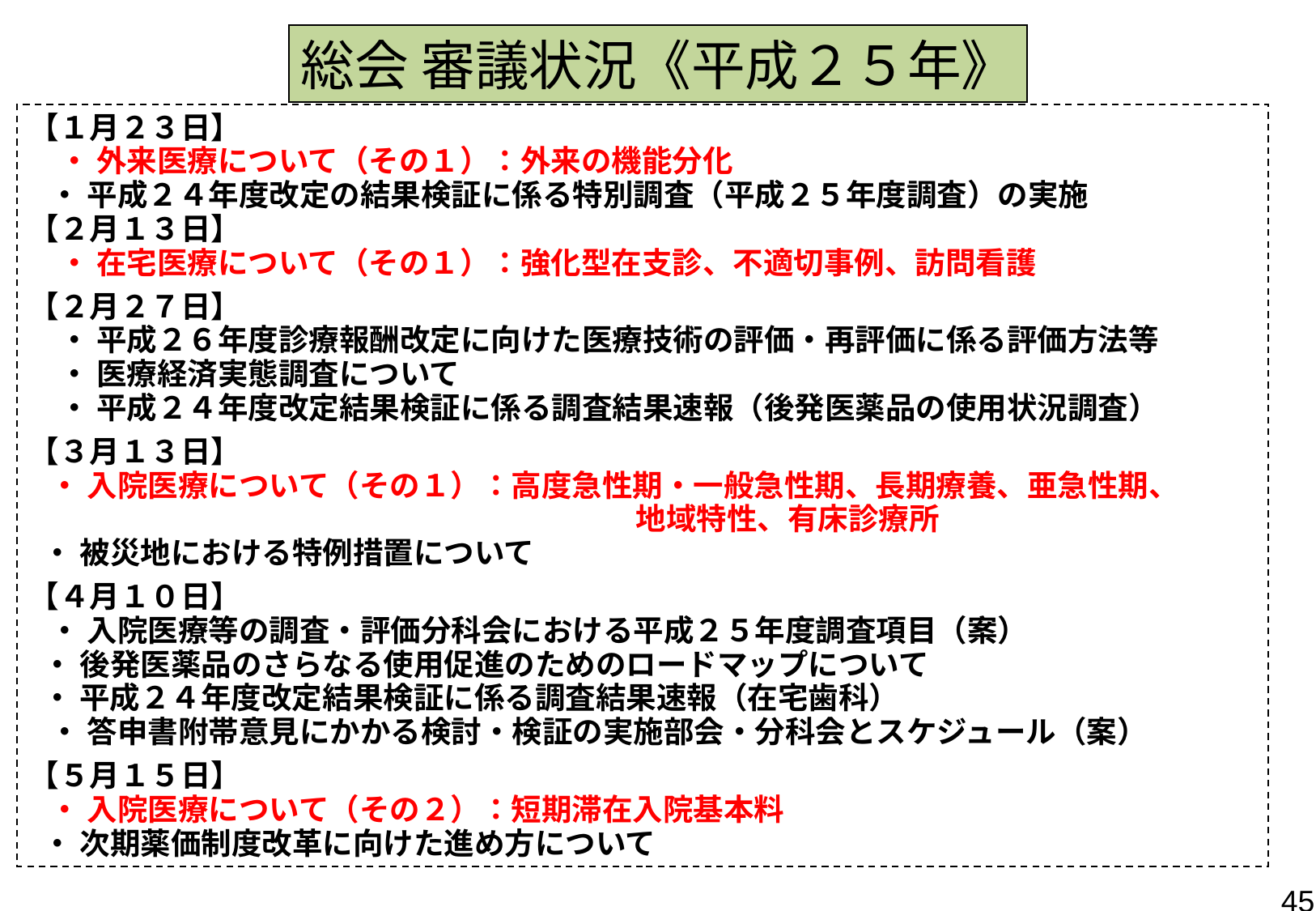

総会 審議状況《平成２５年》
【１月２３日】
　・ 外来医療について（その１）：外来の機能分化
  ・ 平成２４年度改定の結果検証に係る特別調査（平成２５年度調査）の実施
【２月１３日】
　・ 在宅医療について（その１）：強化型在支診、不適切事例、訪問看護
【２月２７日】
　・ 平成２６年度診療報酬改定に向けた医療技術の評価・再評価に係る評価方法等
　・ 医療経済実態調査について
　・ 平成２４年度改定結果検証に係る調査結果速報（後発医薬品の使用状況調査）
【３月１３日】
  ・ 入院医療について（その１）：高度急性期・一般急性期、長期療養、亜急性期、
　　　　　　　　　　　　　　　　　　　　地域特性、有床診療所
  ・ 被災地における特例措置について
【４月１０日】
  ・ 入院医療等の調査・評価分科会における平成２５年度調査項目（案）
  ・ 後発医薬品のさらなる使用促進のためのロードマップについて
  ・ 平成２４年度改定結果検証に係る調査結果速報（在宅歯科）
  ・ 答申書附帯意見にかかる検討・検証の実施部会・分科会とスケジュール（案）
【５月１５日】
  ・ 入院医療について（その２）：短期滞在入院基本料
  ・ 次期薬価制度改革に向けた進め方について
45